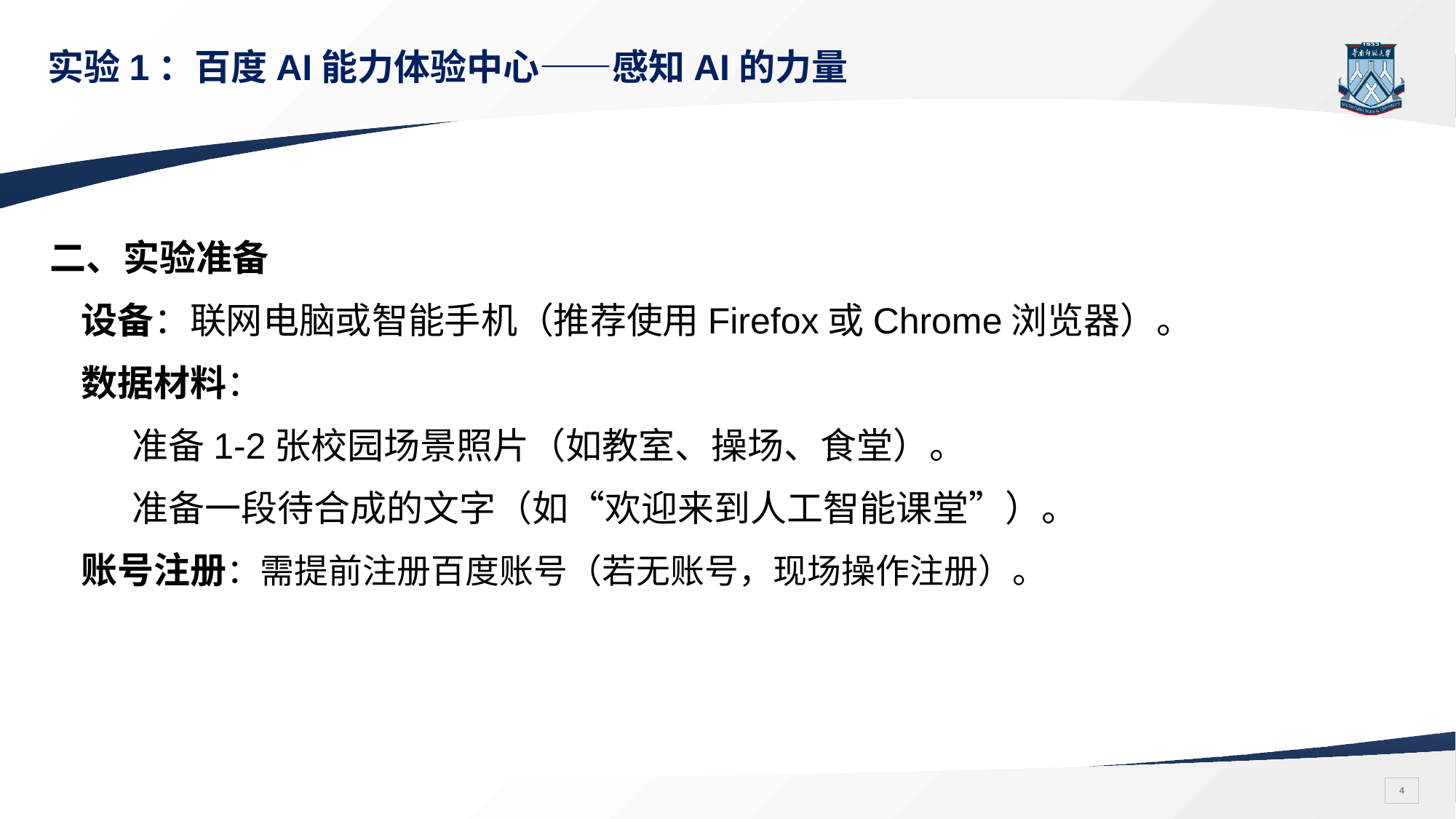

# 实验1：百度AI能力体验中心——感知AI的力量
二、实验准备
设备：联网电脑或智能手机（推荐使用Firefox或Chrome浏览器）。
数据材料：
准备1-2张校园场景照片（如教室、操场、食堂）。
准备一段待合成的文字（如“欢迎来到人工智能课堂”）。
账号注册：需提前注册百度账号（若无账号，现场操作注册）。